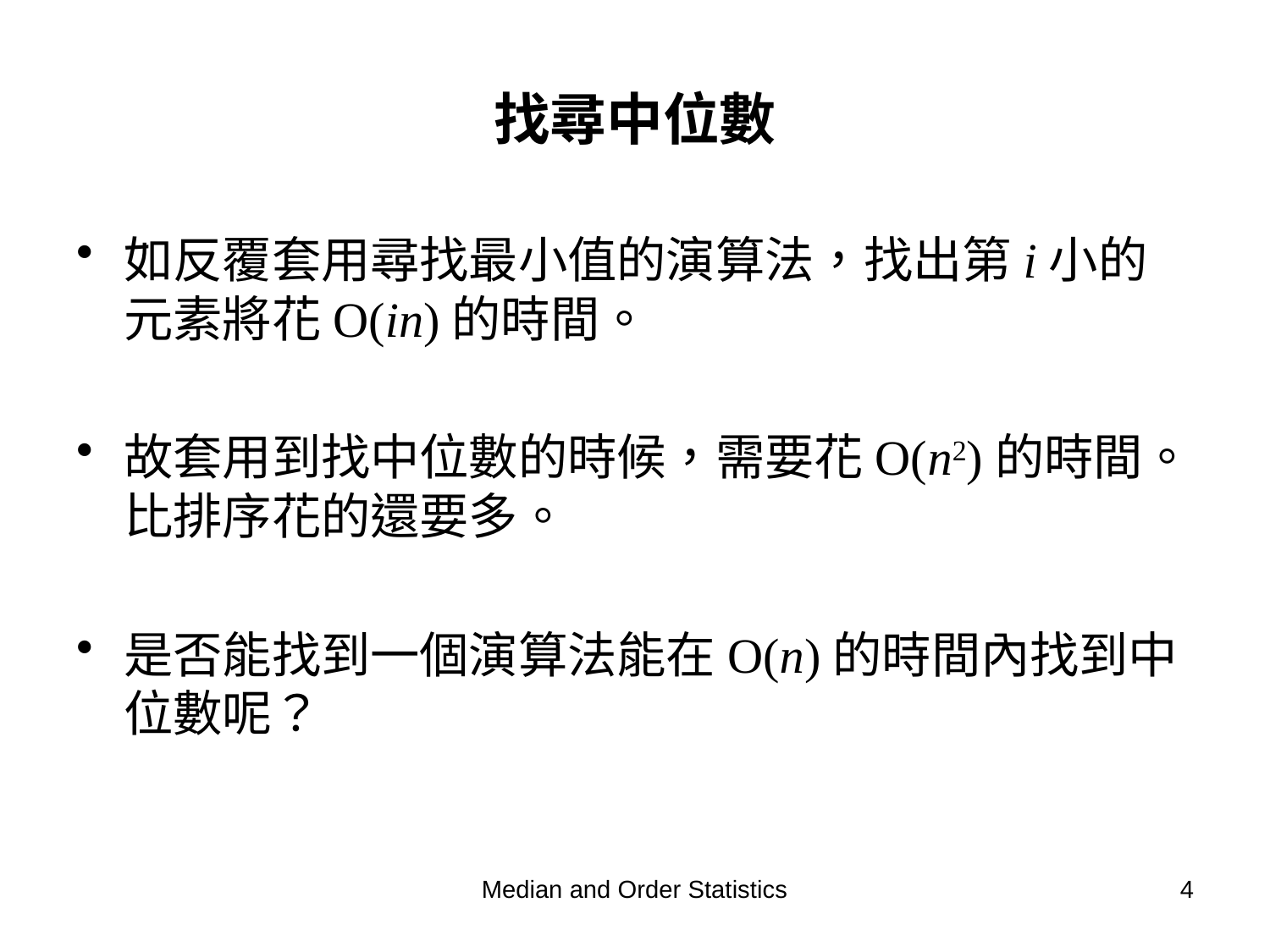

# 找尋中位數
如反覆套用尋找最小值的演算法，找出第i小的元素將花O(in)的時間。

故套用到找中位數的時候，需要花O(n2)的時間。比排序花的還要多。

是否能找到一個演算法能在O(n)的時間內找到中位數呢？
Median and Order Statistics
4